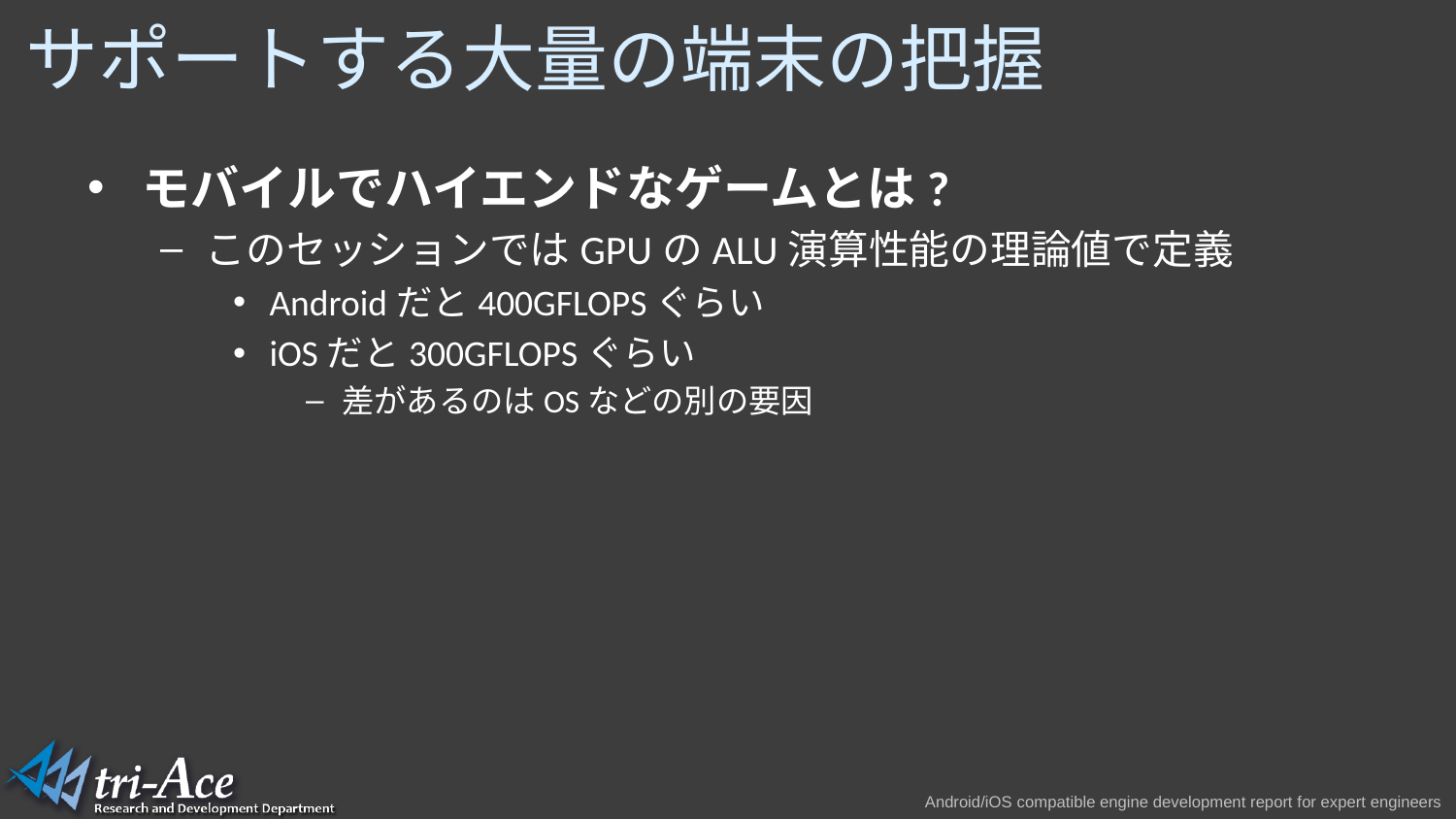

# サポートする大量の端末の把握
モバイルでハイエンドなゲームとは?
このセッションではGPUのALU演算性能の理論値で定義
Androidだと400GFLOPSぐらい
iOSだと300GFLOPSぐらい
差があるのはOSなどの別の要因